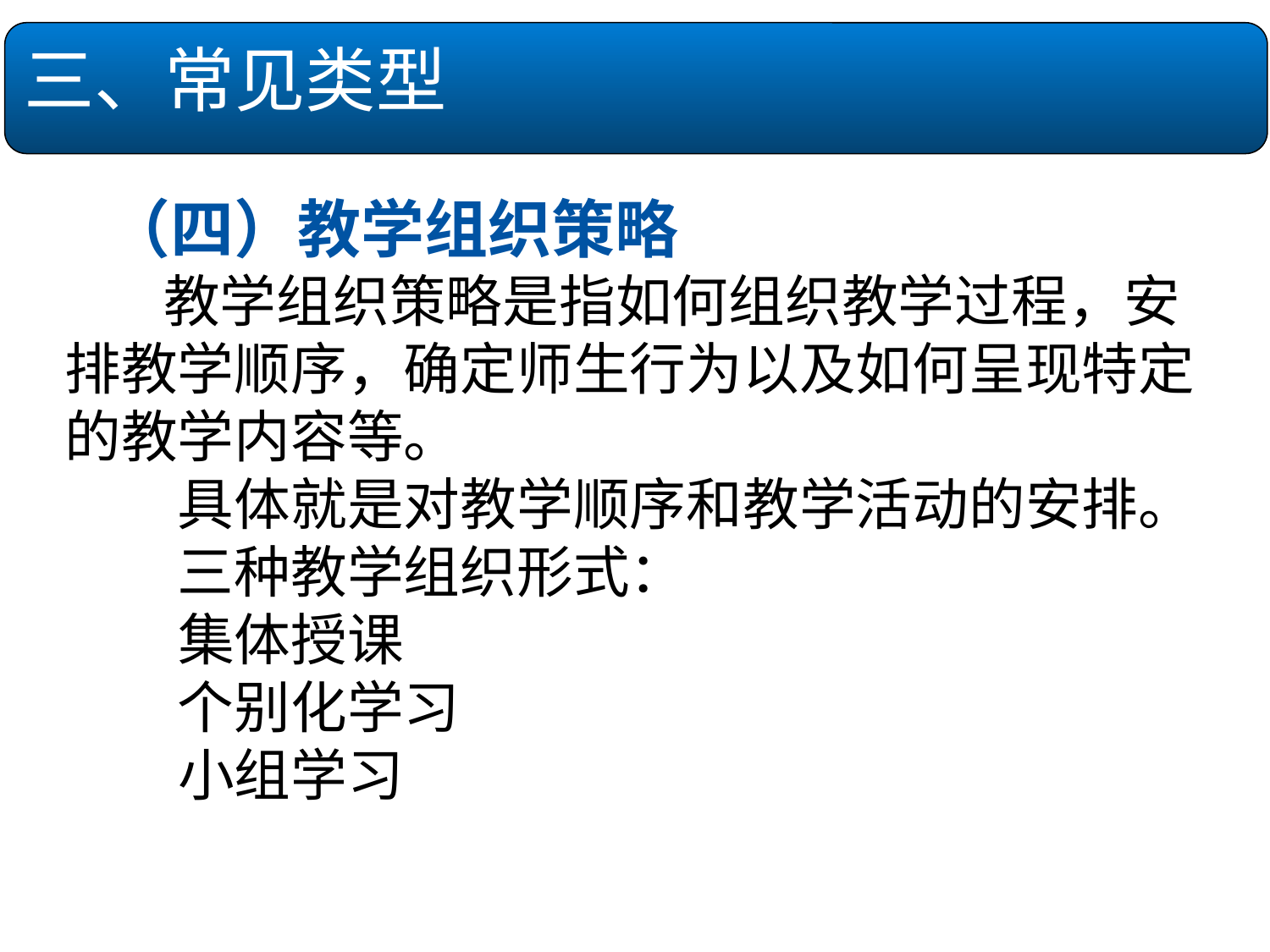

三、常见类型
　（四）教学组织策略
　　教学组织策略是指如何组织教学过程，安排教学顺序，确定师生行为以及如何呈现特定的教学内容等。
　　具体就是对教学顺序和教学活动的安排。
　　三种教学组织形式：
　　集体授课
　　个别化学习
　　小组学习